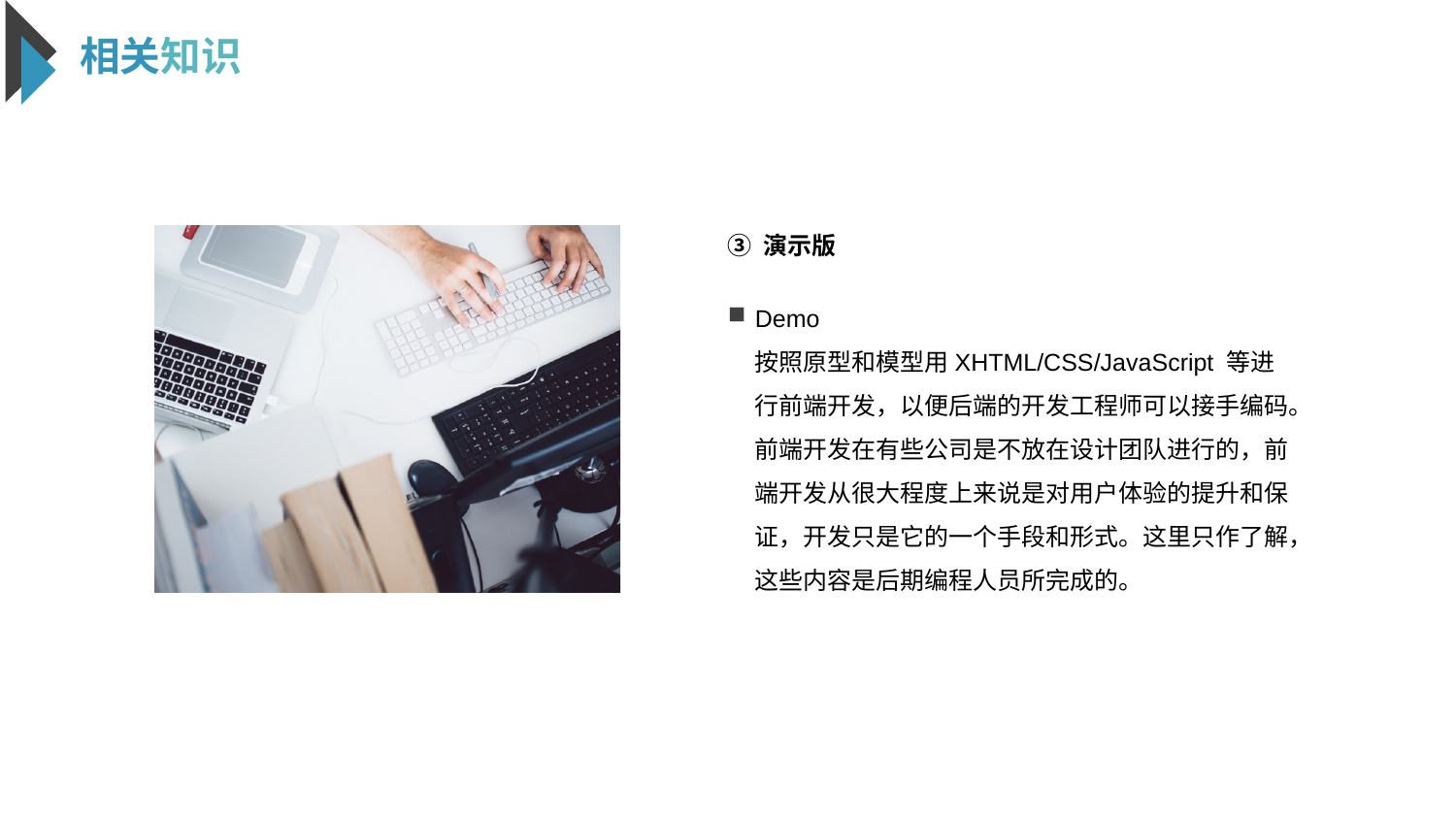

相关知识

③ 演示版

Demo 按照原型和模型用XHTML/CSS/JavaScript 等进行前端开发，以便后端的开发工程师可以接手编码。前端开发在有些公司是不放在设计团队进行的，前端开发从很大程度上来说是对用户体验的提升和保证，开发只是它的一个手段和形式。这里只作了解，这些内容是后期编程人员所完成的。